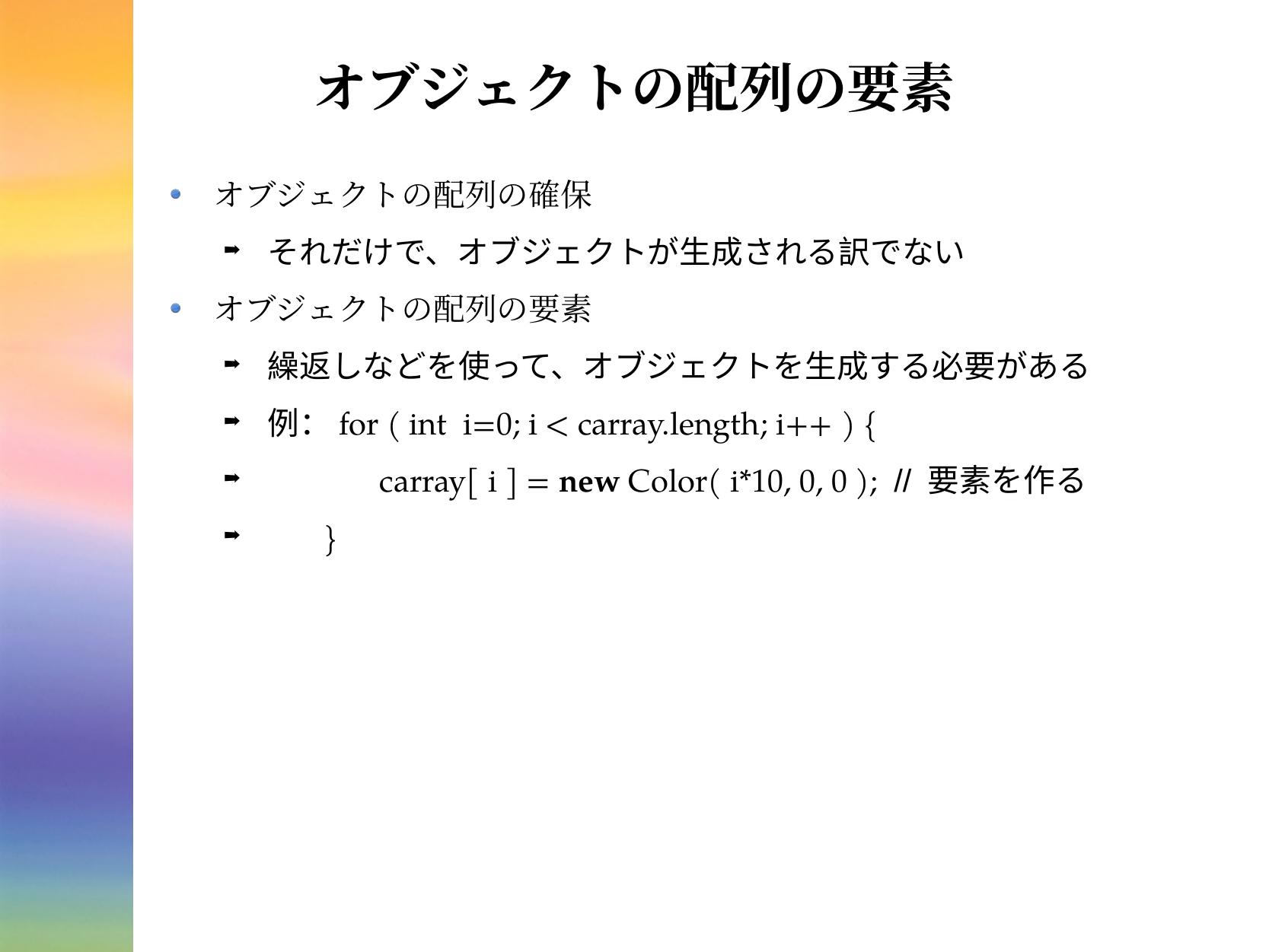

# オブジェクトの配列の要素
オブジェクトの配列の確保
それだけで、オブジェクトが生成される訳でない
オブジェクトの配列の要素
繰返しなどを使って、オブジェクトを生成する必要がある
例：for ( int  i=0; i < carray.length; i++ ) {
              carray[ i ] = new Color( i*10, 0, 0 );  // 要素を作る
       }